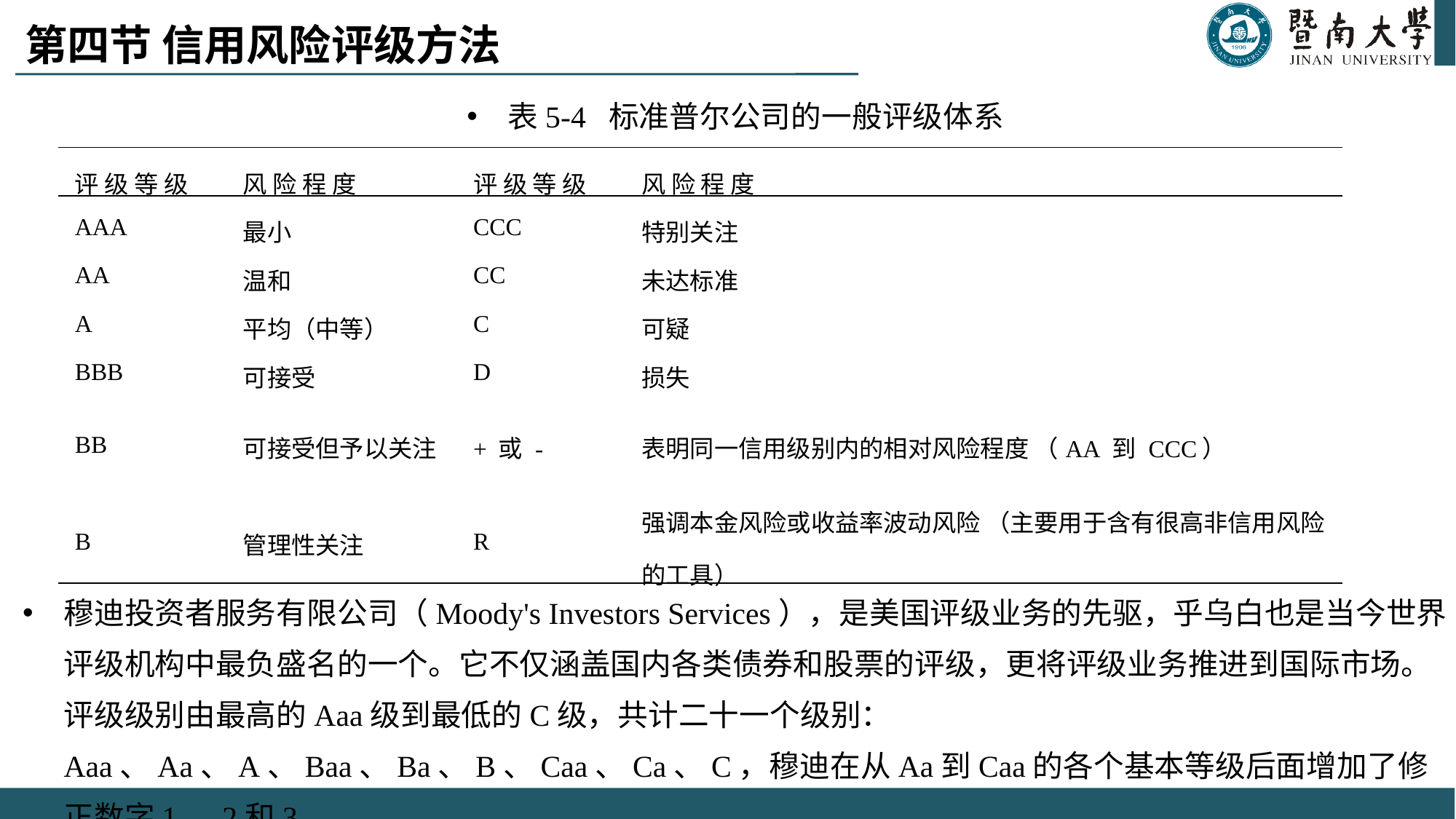

# 第四节 信用风险评级方法
表5-4  标准普尔公司的一般评级体系

穆迪投资者服务有限公司（Moody's Investors Services），是美国评级业务的先驱，乎乌白也是当今世界评级机构中最负盛名的一个。它不仅涵盖国内各类债券和股票的评级，更将评级业务推进到国际市场。评级级别由最高的Aaa级到最低的C级，共计二十一个级别：Aaa、Aa、A、Baa、Ba、B、Caa、Ca、C，穆迪在从Aa到Caa的各个基本等级后面增加了修正数字1、2和3。
| 评 级 等 级 | 风 险 程 度 | 评 级 等 级 | 风 险 程 度 |
| --- | --- | --- | --- |
| AAA | 最小 | CCC | 特别关注 |
| AA | 温和 | CC | 未达标准 |
| A | 平均（中等） | C | 可疑 |
| BBB | 可接受 | D | 损失 |
| BB | 可接受但予以关注 | + 或 - | 表明同一信用级别内的相对风险程度 （AA 到 CCC） |
| B | 管理性关注 | R | 强调本金风险或收益率波动风险 （主要用于含有很高非信用风险的工具） |